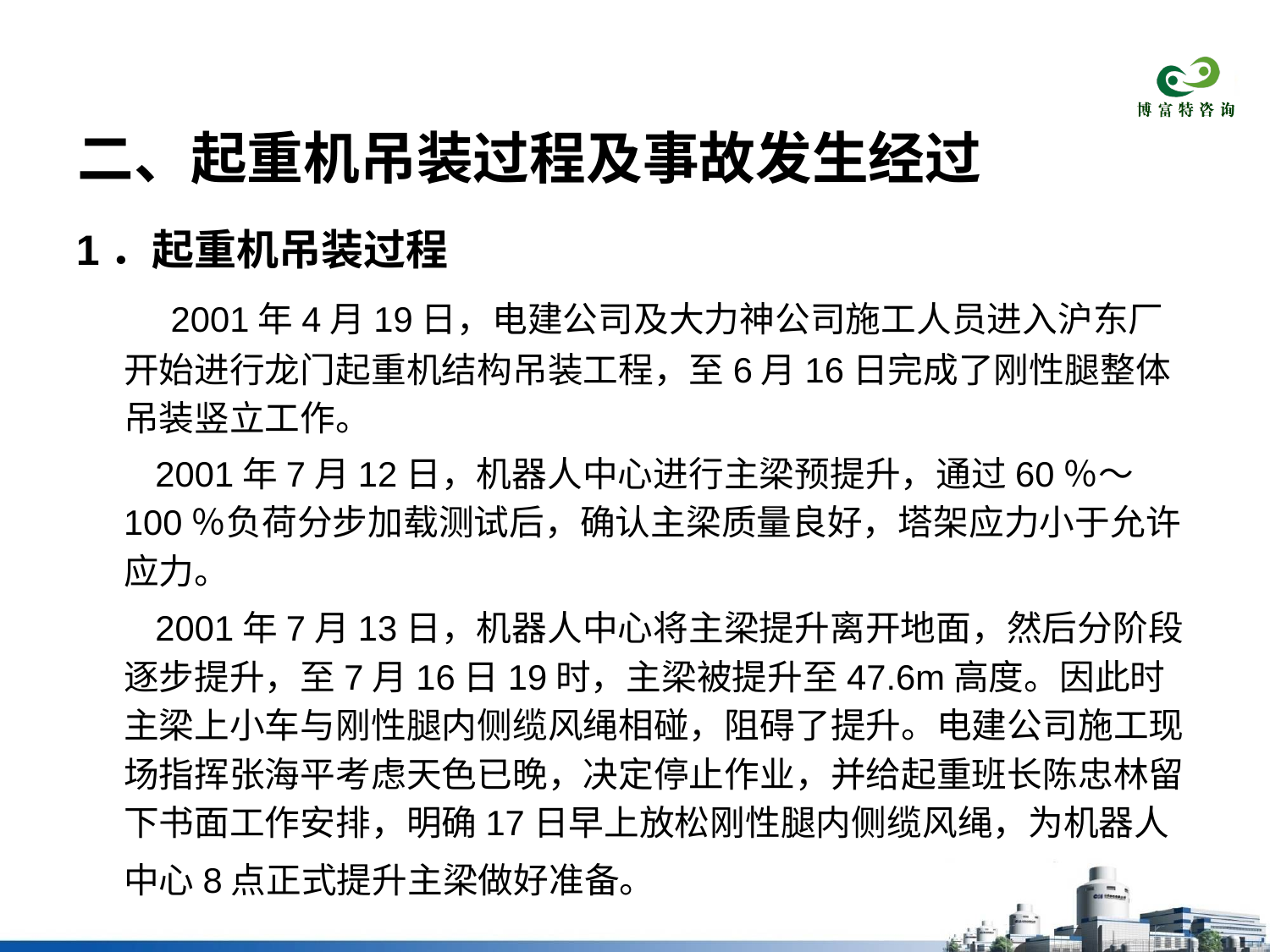

# 二、起重机吊装过程及事故发生经过
1．起重机吊装过程
　　2001年4月19日，电建公司及大力神公司施工人员进入沪东厂开始进行龙门起重机结构吊装工程，至6月16日完成了刚性腿整体吊装竖立工作。
　　2001年7月12日，机器人中心进行主梁预提升，通过60％～100％负荷分步加载测试后，确认主梁质量良好，塔架应力小于允许应力。
　　2001年7月13日，机器人中心将主梁提升离开地面，然后分阶段逐步提升，至7月16日19时，主梁被提升至47.6m高度。因此时主梁上小车与刚性腿内侧缆风绳相碰，阻碍了提升。电建公司施工现场指挥张海平考虑天色已晚，决定停止作业，并给起重班长陈忠林留下书面工作安排，明确17日早上放松刚性腿内侧缆风绳，为机器人中心8点正式提升主梁做好准备。